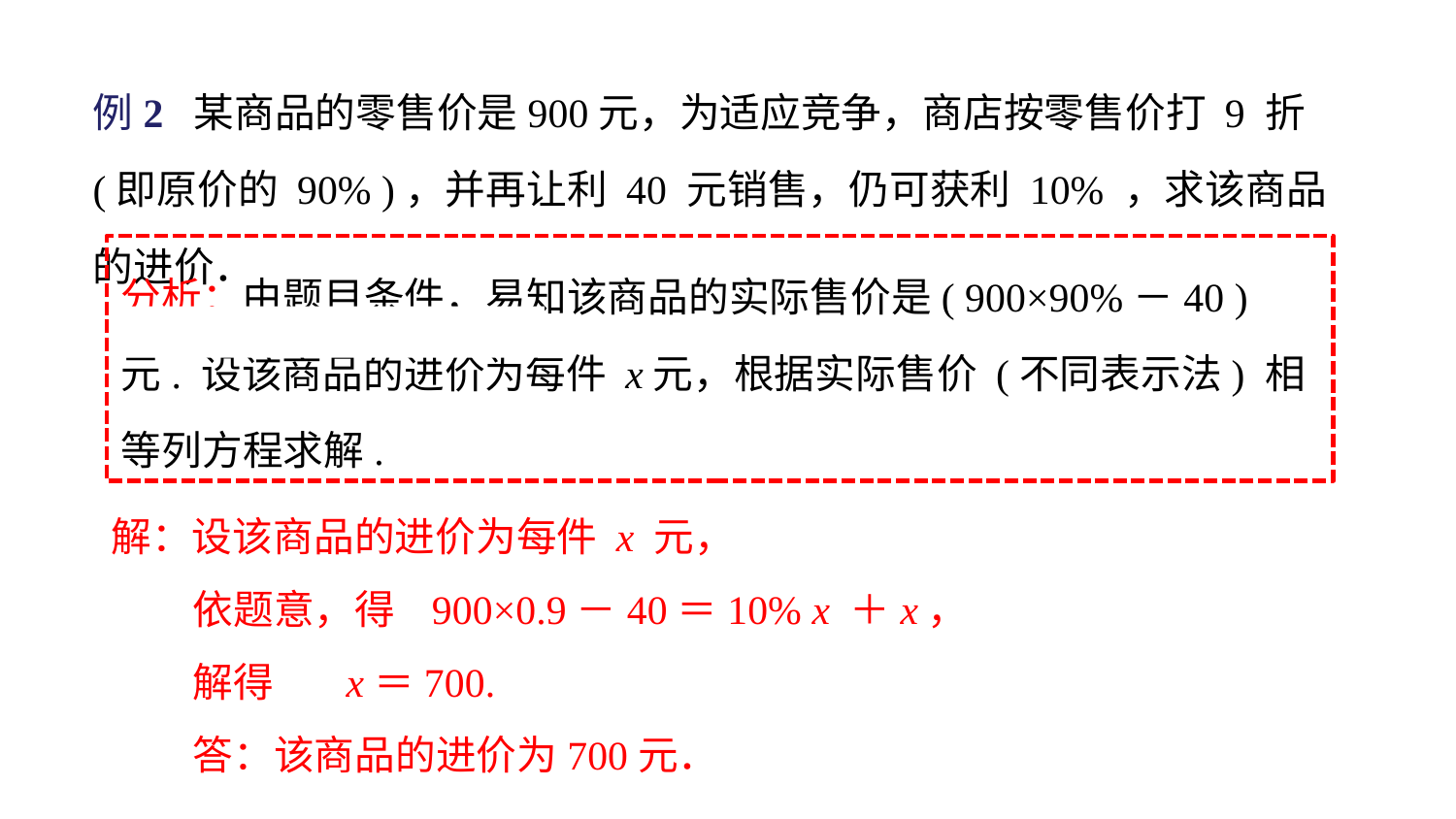

例2  某商品的零售价是900元，为适应竞争，商店按零售价打 9 折 (即原价的 90% )，并再让利 40 元销售，仍可获利 10% ，求该商品的进价．
分析：由题目条件，易知该商品的实际售价是( 900×90%－40 ) 元. 设该商品的进价为每件 x元，根据实际售价 (不同表示法) 相等列方程求解.

解：设该商品的进价为每件 x 元，
        依题意，得   900×0.9－40＝10% x ＋x，
        解得       x＝700.
        答：该商品的进价为700元．